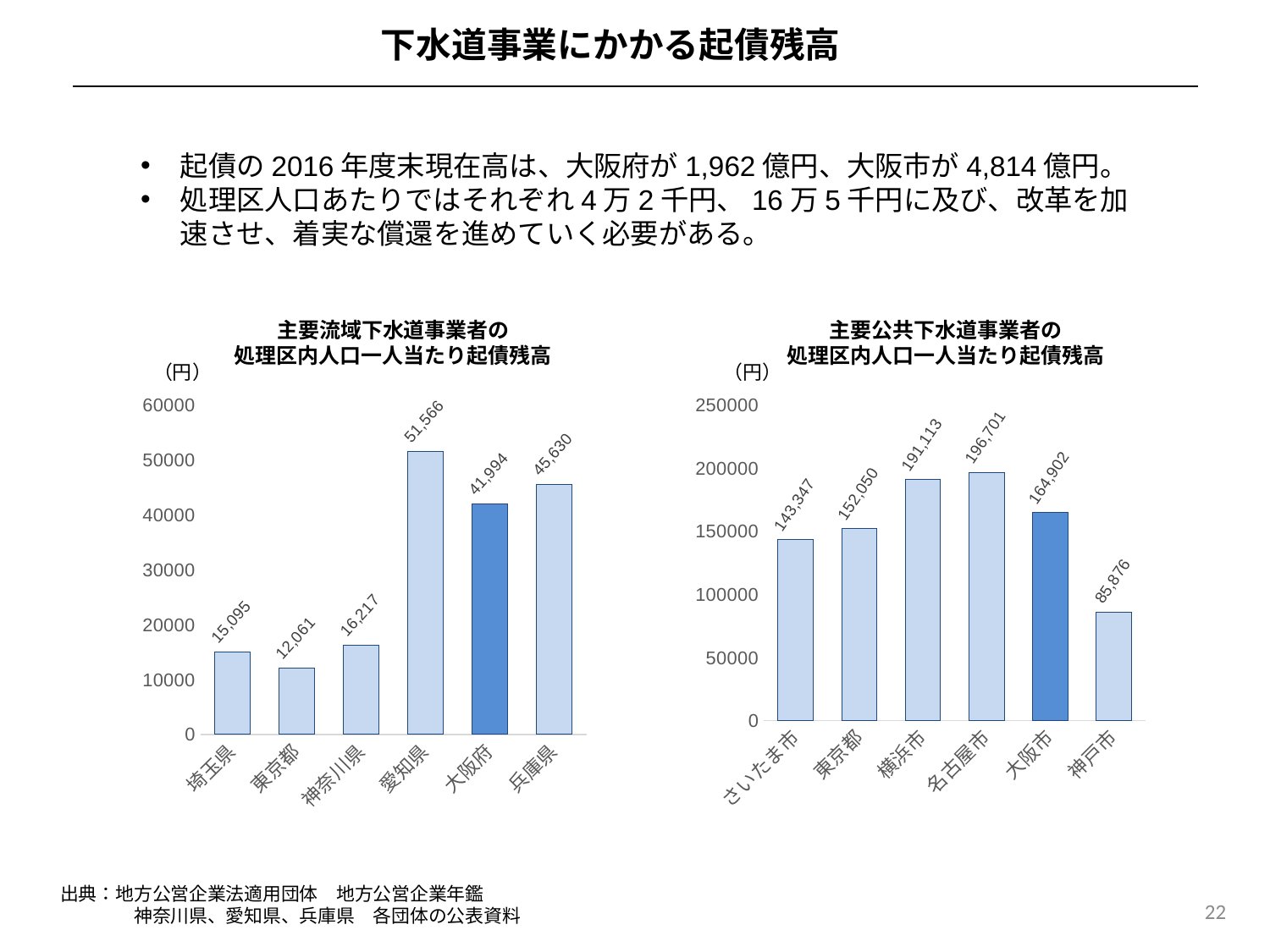

下水道事業にかかる起債残高
起債の2016年度末現在高は、大阪府が1,962億円、大阪市が4,814億円。
処理区人口あたりではそれぞれ4万2千円、16万5千円に及び、改革を加速させ、着実な償還を進めていく必要がある。
主要流域下水道事業者の
処理区内人口一人当たり起債残高
主要公共下水道事業者の
処理区内人口一人当たり起債残高
（円）
（円）

### Chart

| Category | 人口当たり |
|---|---|
| 埼玉県 | 15095.0 |
| 東京都 | 12061.0 |
| 神奈川県 | 16217.0 |
| 愛知県 | 51566.0 |
| 大阪府 | 41994.0 |
| 兵庫県 | 45630.0 |

### Chart

| Category | 人口当たり |
|---|---|
| さいたま市 | 143347.0 |
| 東京都 | 152050.0 |
| 横浜市 | 191113.0 |
| 名古屋市 | 196701.0 |
| 大阪市 | 164902.0 |
| 神戸市 | 85876.0 |
出典：地方公営企業法適用団体　地方公営企業年鑑
　　　　神奈川県、愛知県、兵庫県　各団体の公表資料
22